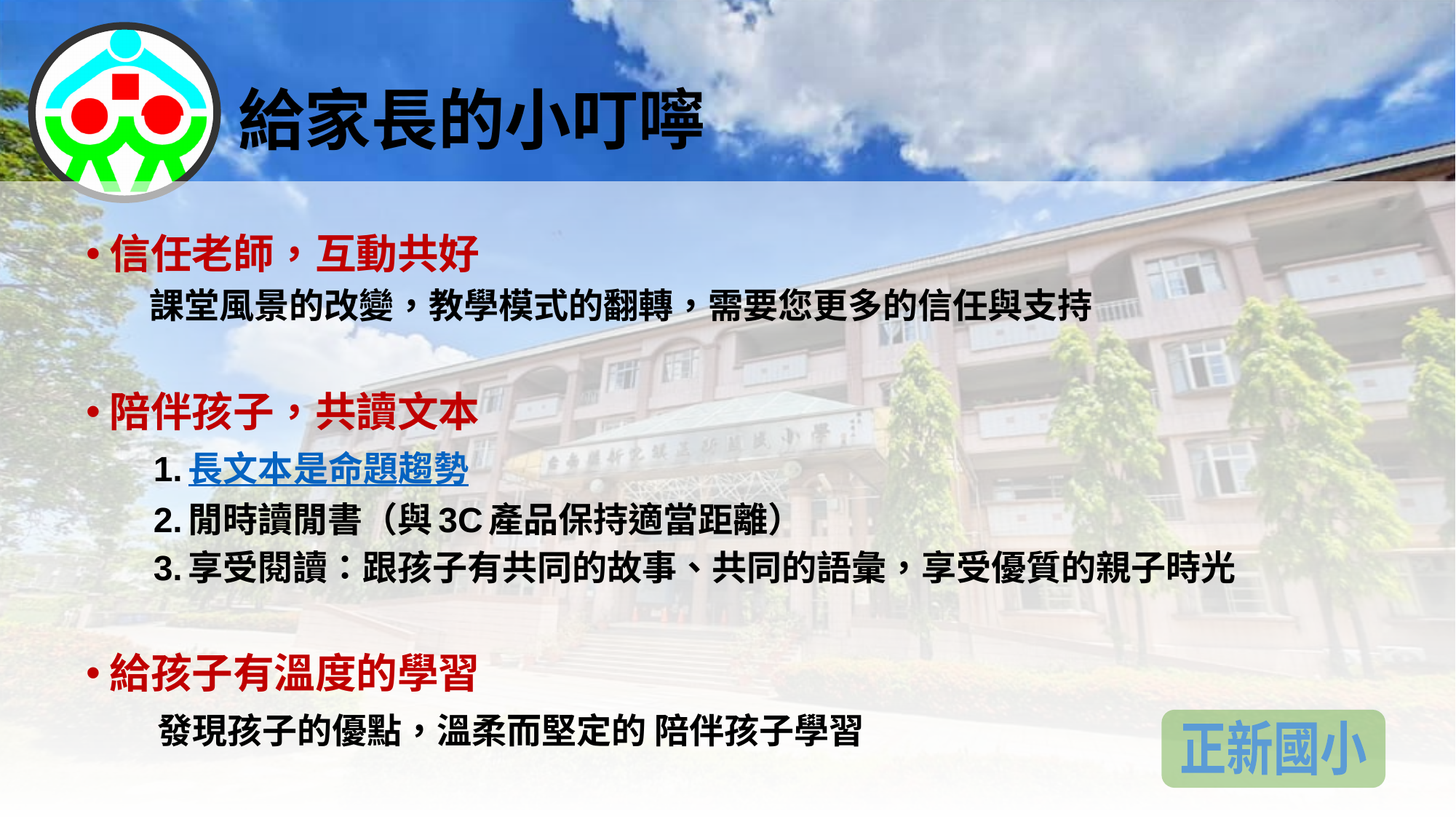

# 給家長的小叮嚀
信任老師，互動共好
         課堂風景的改變，教學模式的翻轉，需要您更多的信任與支持

陪伴孩子，共讀文本
       1.長文本是命題趨勢
       2.閒時讀閒書（與3C產品保持適當距離）
       3.享受閱讀：跟孩子有共同的故事、共同的語彙，享受優質的親子時光

給孩子有溫度的學習
       發現孩子的優點，溫柔而堅定的 陪伴孩子學習